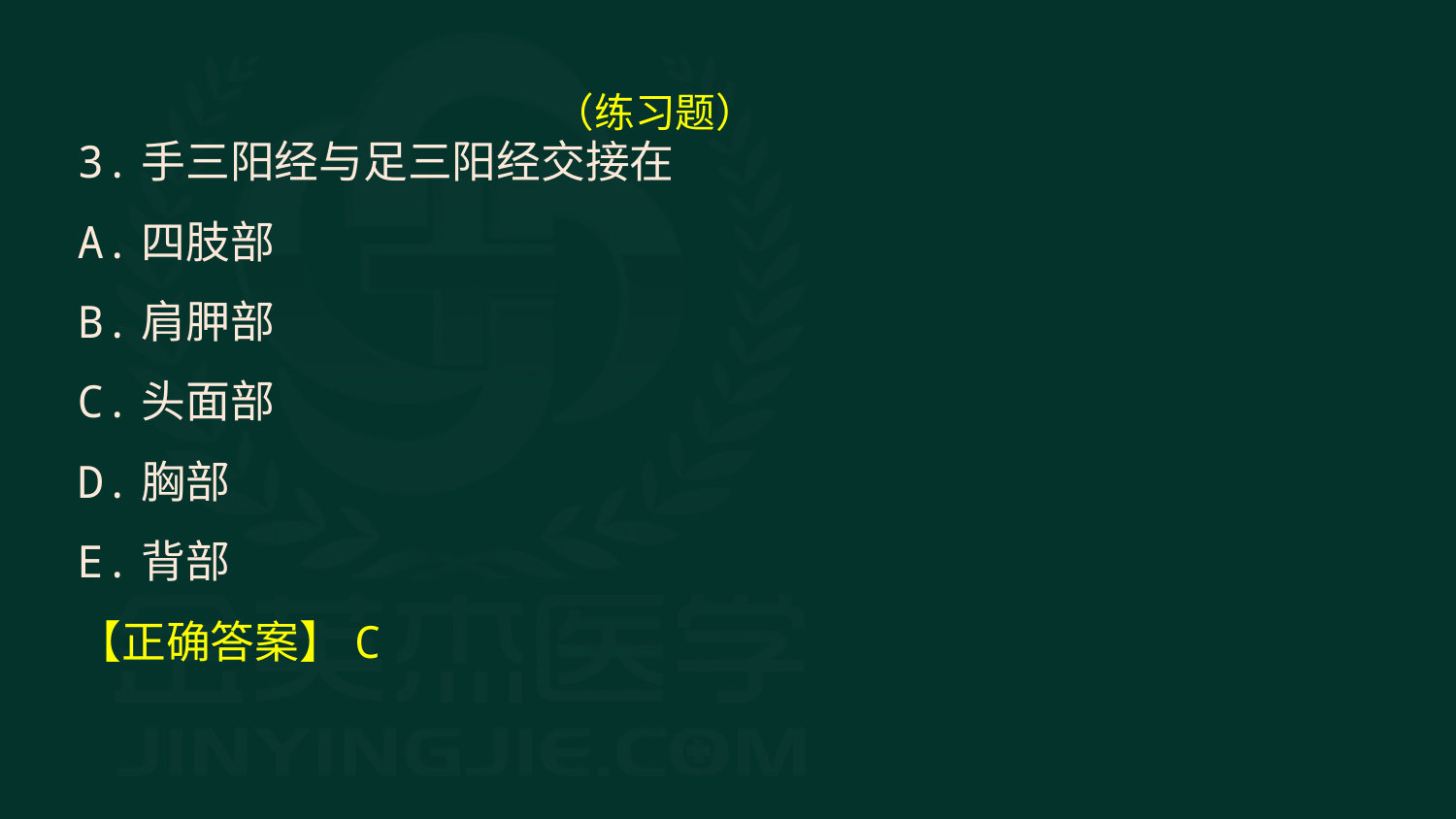

（练习题）
3.手三阳经与足三阳经交接在
A.四肢部
B.肩胛部
C.头面部
D.胸部
E.背部
【正确答案】C